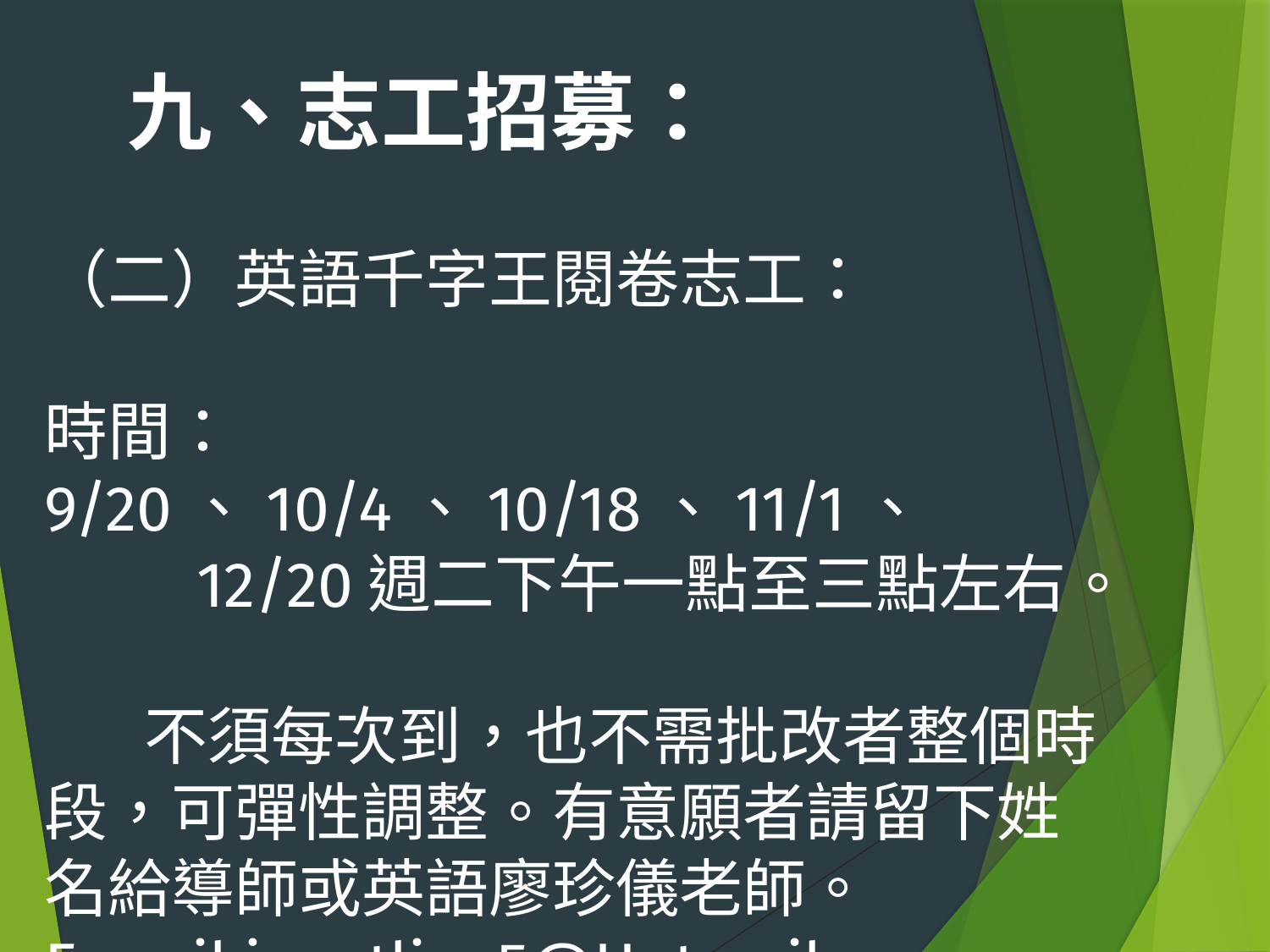

九、志工招募：
（二）英語千字王閱卷志工：

時間：9/20、10/4、10/18、11/1、
         12/20週二下午一點至三點左右。
      不須每次到，也不需批改者整個時段，可彈性調整。有意願者請留下姓名給導師或英語廖珍儀老師。
E-mail:janetliao5@Hotmail.com
電話：0910-068066